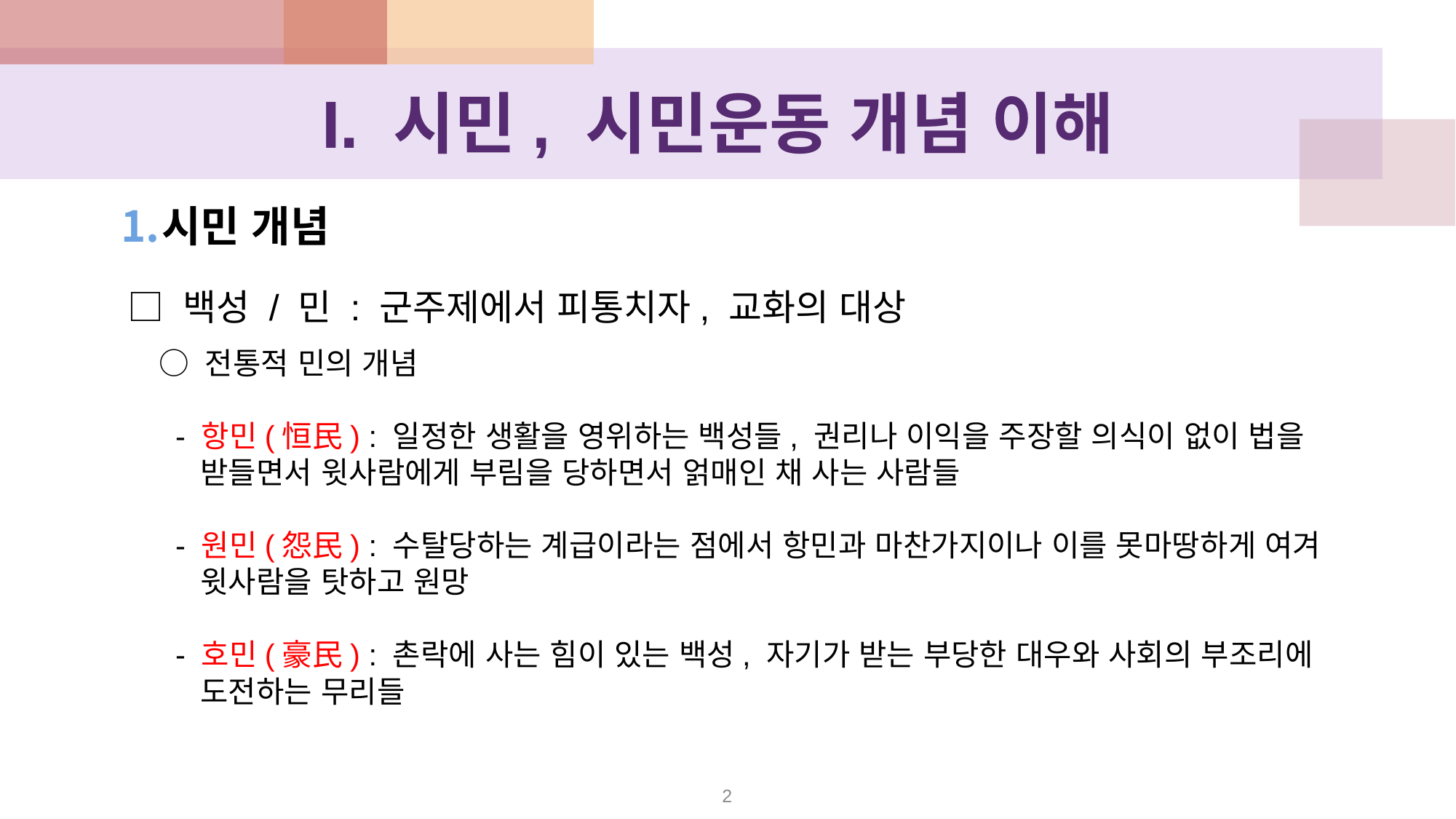

# I. 시민, 시민운동 개념 이해
시민 개념
□ 백성 / 민 : 군주제에서 피통치자, 교화의 대상
○ 전통적 민의 개념

  - 항민(恒民) : 일정한 생활을 영위하는 백성들, 권리나 이익을 주장할 의식이 없이 법을
    받들면서 윗사람에게 부림을 당하면서 얽매인 채 사는 사람들

  - 원민(怨民) : 수탈당하는 계급이라는 점에서 항민과 마찬가지이나 이를 못마땅하게 여겨
    윗사람을 탓하고 원망

  - 호민(豪民) : 촌락에 사는 힘이 있는 백성, 자기가 받는 부당한 대우와 사회의 부조리에
    도전하는 무리들
2